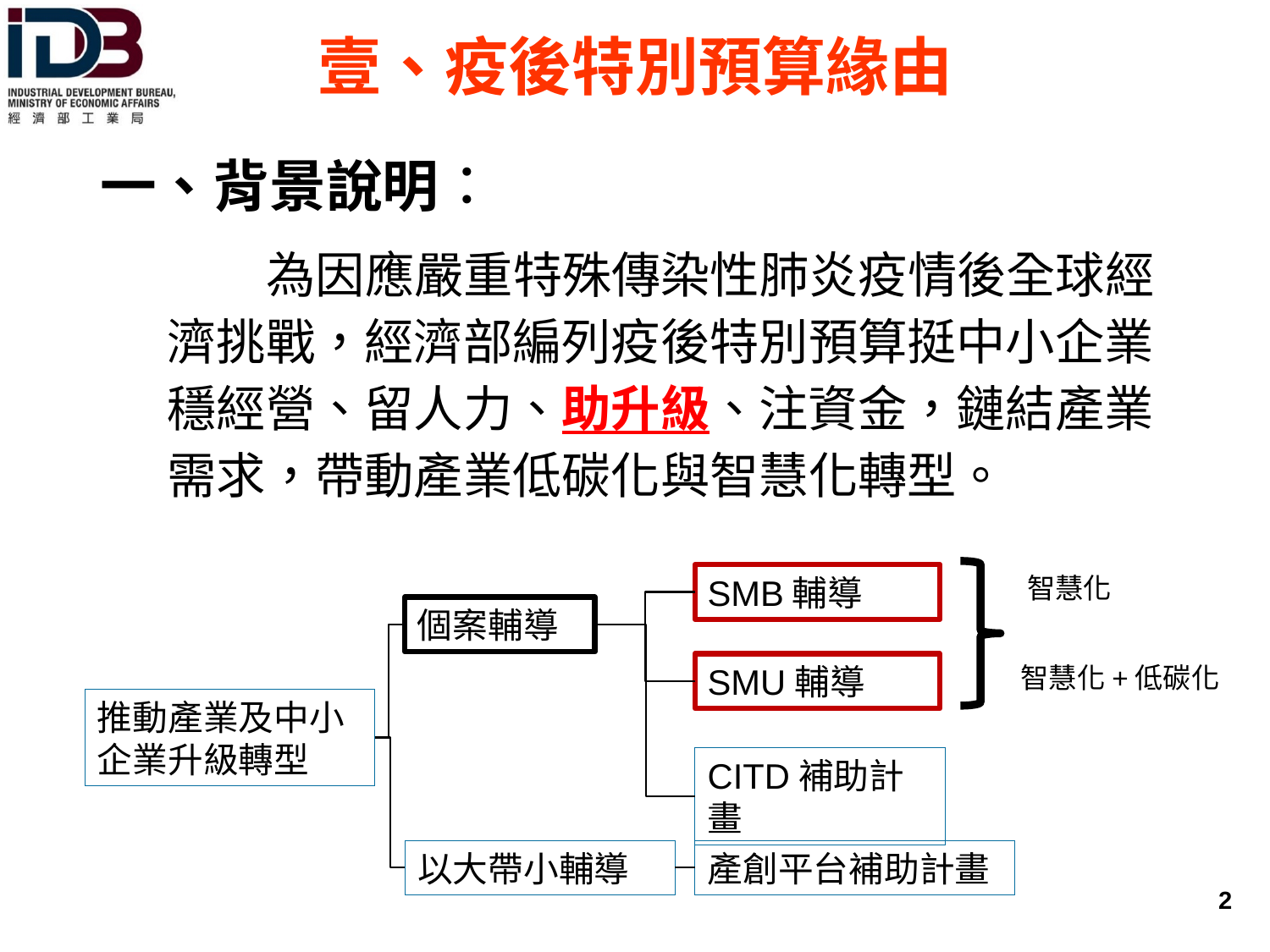

# 壹、疫後特別預算緣由
一、背景說明：
為因應嚴重特殊傳染性肺炎疫情後全球經濟挑戰，經濟部編列疫後特別預算挺中小企業穩經營、留人力、助升級、注資金，鏈結產業需求，帶動產業低碳化與智慧化轉型。

智慧化
SMB輔導
個案輔導
SMU輔導
智慧化+低碳化
推動產業及中小企業升級轉型
CITD補助計畫
以大帶小輔導
產創平台補助計畫
 2